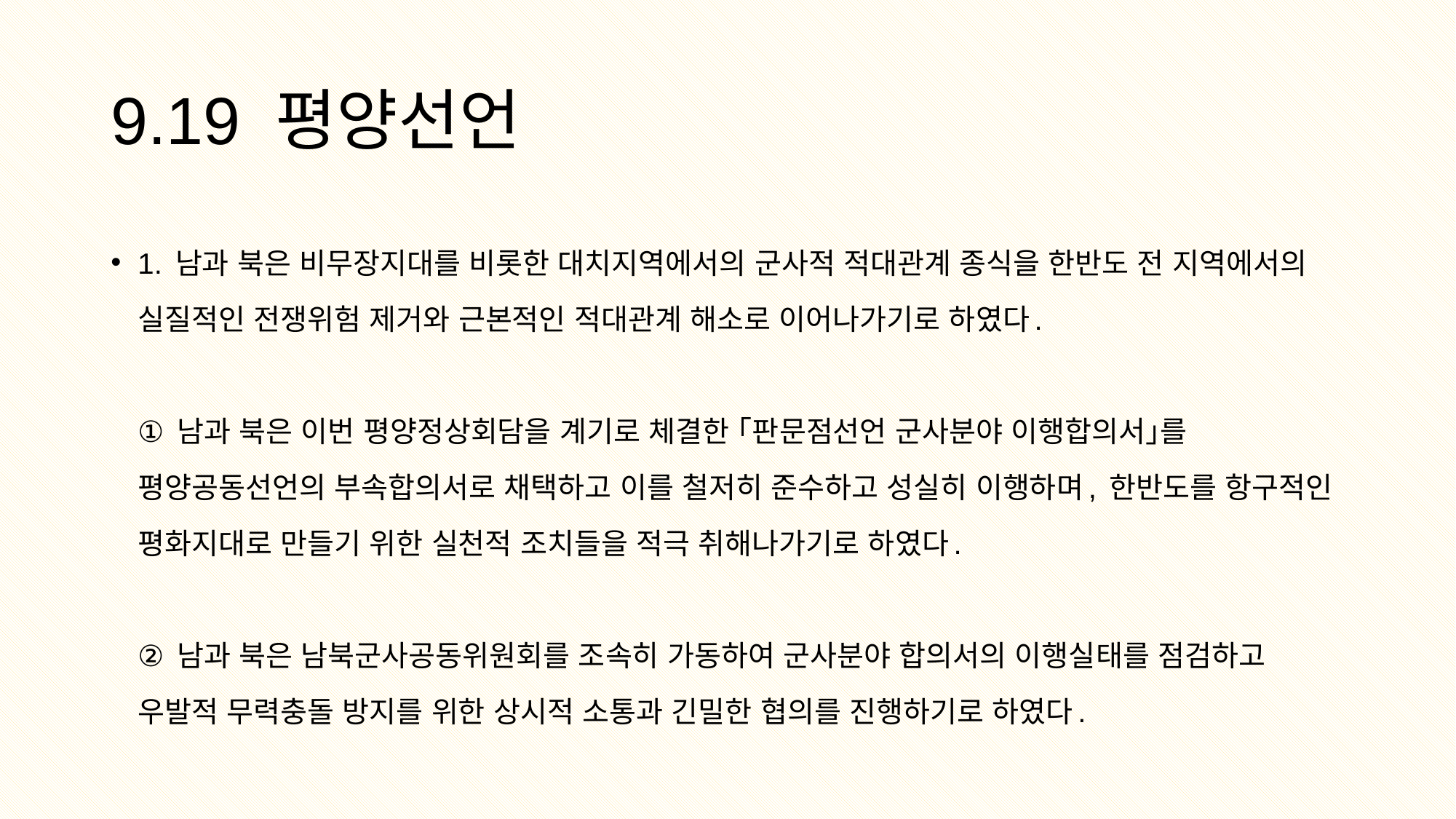

# 9.19 평양선언
1. 남과 북은 비무장지대를 비롯한 대치지역에서의 군사적 적대관계 종식을 한반도 전 지역에서의 실질적인 전쟁위험 제거와 근본적인 적대관계 해소로 이어나가기로 하였다.
① 남과 북은 이번 평양정상회담을 계기로 체결한 ｢판문점선언 군사분야 이행합의서｣를 평양공동선언의 부속합의서로 채택하고 이를 철저히 준수하고 성실히 이행하며, 한반도를 항구적인 평화지대로 만들기 위한 실천적 조치들을 적극 취해나가기로 하였다. 
② 남과 북은 남북군사공동위원회를 조속히 가동하여 군사분야 합의서의 이행실태를 점검하고 우발적 무력충돌 방지를 위한 상시적 소통과 긴밀한 협의를 진행하기로 하였다.